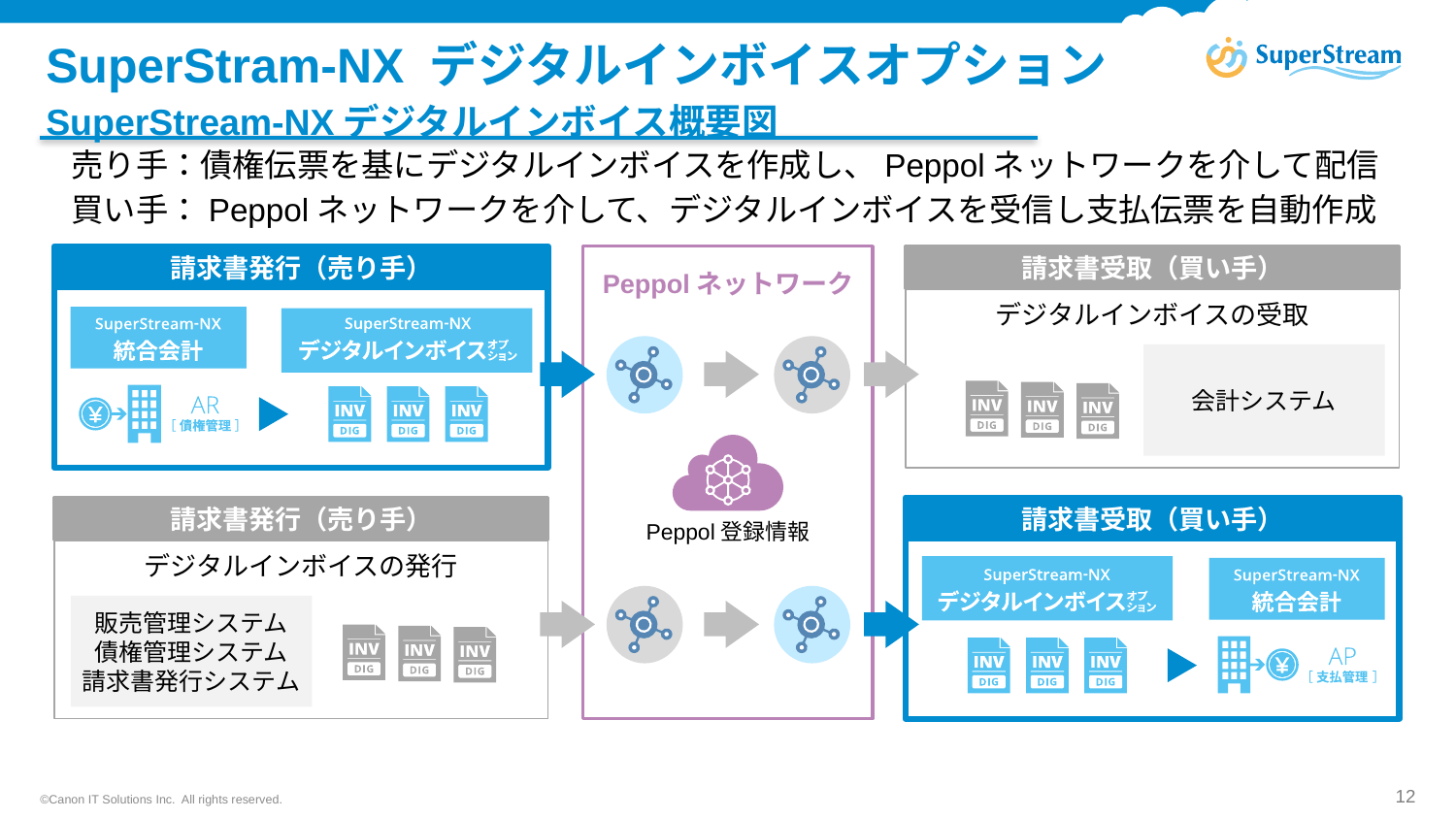

# SuperStram-NX デジタルインボイスオプション
SuperStream-NXデジタルインボイス概要図
売り手：債権伝票を基にデジタルインボイスを作成し、Peppolネットワークを介して配信
買い手：Peppolネットワークを介して、デジタルインボイスを受信し支払伝票を自動作成

請求書発行（売り手）

請求書受取（買い手）
Peppolネットワーク
デジタルインボイスの受取

会計システム

請求書発行（売り手）

請求書受取（買い手）
Peppol登録情報
デジタルインボイスの発行

販売管理システム
債権管理システム
請求書発行システム

©Canon IT Solutions Inc.  All rights reserved.
12